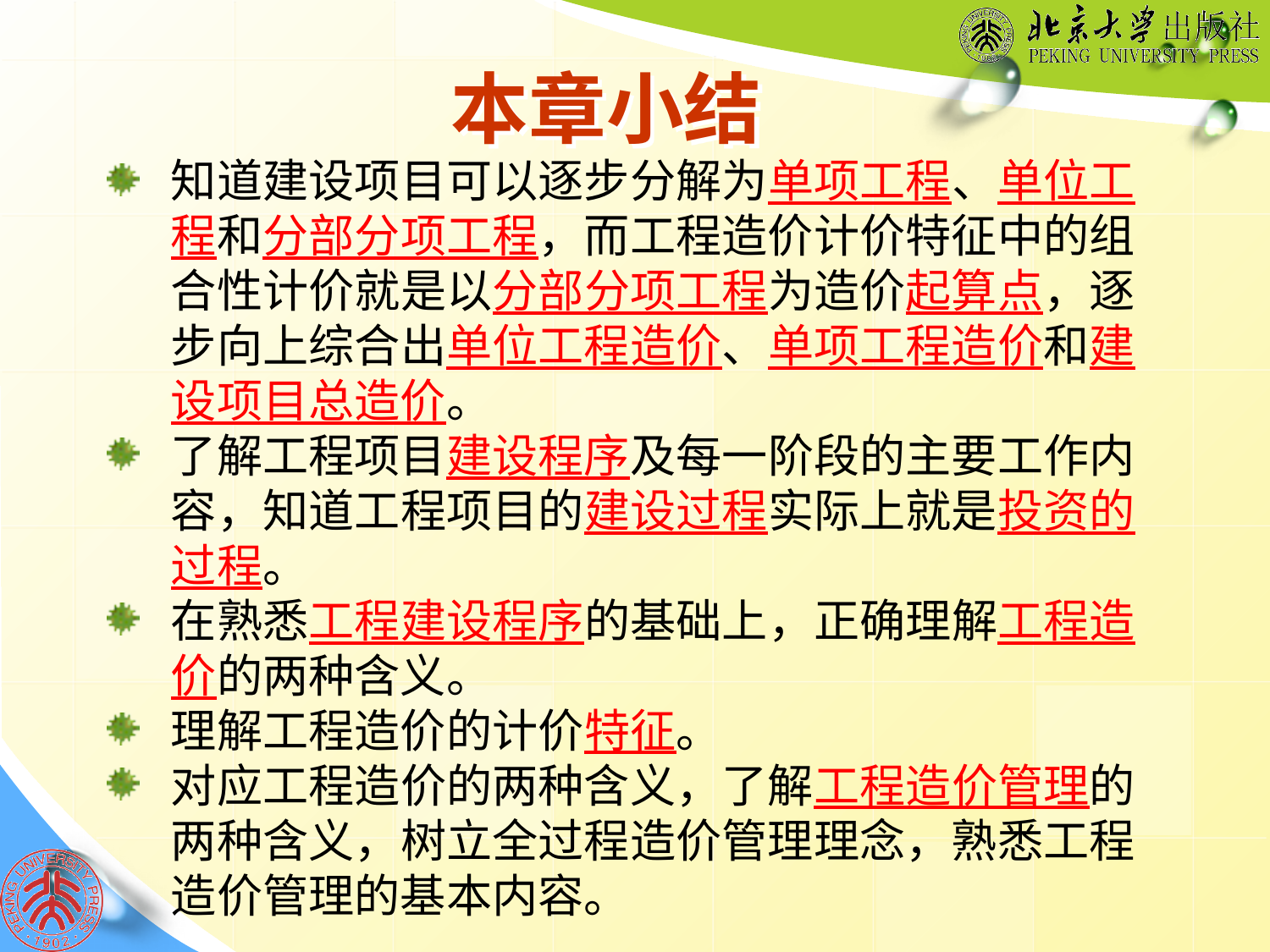

# 本章小结
知道建设项目可以逐步分解为单项工程、单位工程和分部分项工程，而工程造价计价特征中的组合性计价就是以分部分项工程为造价起算点，逐步向上综合出单位工程造价、单项工程造价和建设项目总造价。
了解工程项目建设程序及每一阶段的主要工作内容，知道工程项目的建设过程实际上就是投资的过程。
在熟悉工程建设程序的基础上，正确理解工程造价的两种含义。
理解工程造价的计价特征。
对应工程造价的两种含义，了解工程造价管理的两种含义，树立全过程造价管理理念，熟悉工程造价管理的基本内容。